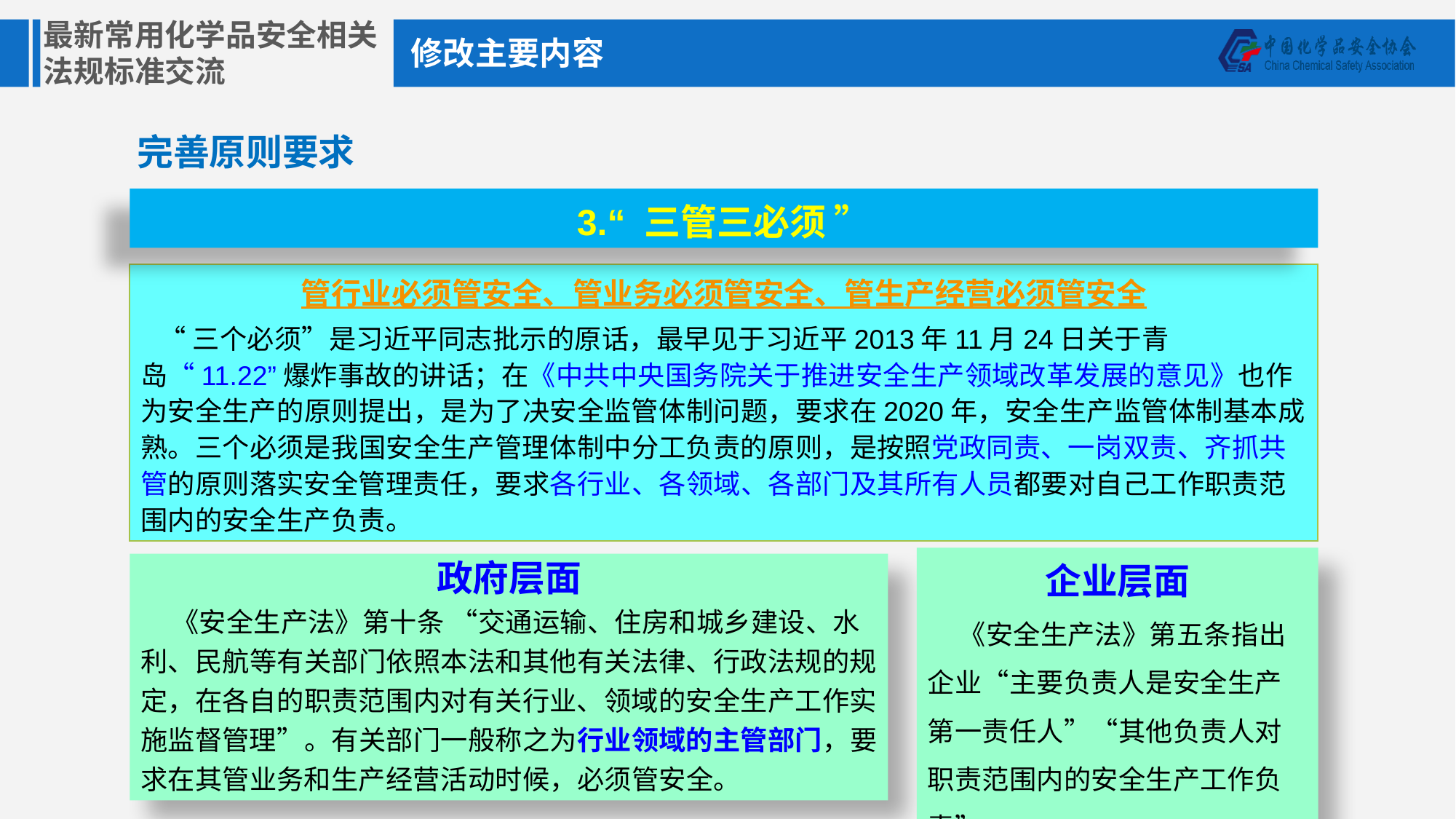

修改主要内容
完善原则要求
3.“ 三管三必须 ”
管行业必须管安全、管业务必须管安全、管生产经营必须管安全
   “三个必须”是习近平同志批示的原话，最早见于习近平2013年11月24日关于青岛“11.22”爆炸事故的讲话；在《中共中央国务院关于推进安全生产领域改革发展的意见》也作为安全生产的原则提出，是为了决安全监管体制问题，要求在2020年，安全生产监管体制基本成熟。三个必须是我国安全生产管理体制中分工负责的原则，是按照党政同责、一岗双责、齐抓共管的原则落实安全管理责任，要求各行业、各领域、各部门及其所有人员都要对自己工作职责范围内的安全生产负责。
企业层面
    《安全生产法》第五条指出企业“主要负责人是安全生产第一责任人”“其他负责人对职责范围内的安全生产工作负责”。
政府层面
    《安全生产法》第十条 “交通运输、住房和城乡建设、水利、民航等有关部门依照本法和其他有关法律、行政法规的规定，在各自的职责范围内对有关行业、领域的安全生产工作实施监督管理”。有关部门一般称之为行业领域的主管部门，要求在其管业务和生产经营活动时候，必须管安全。